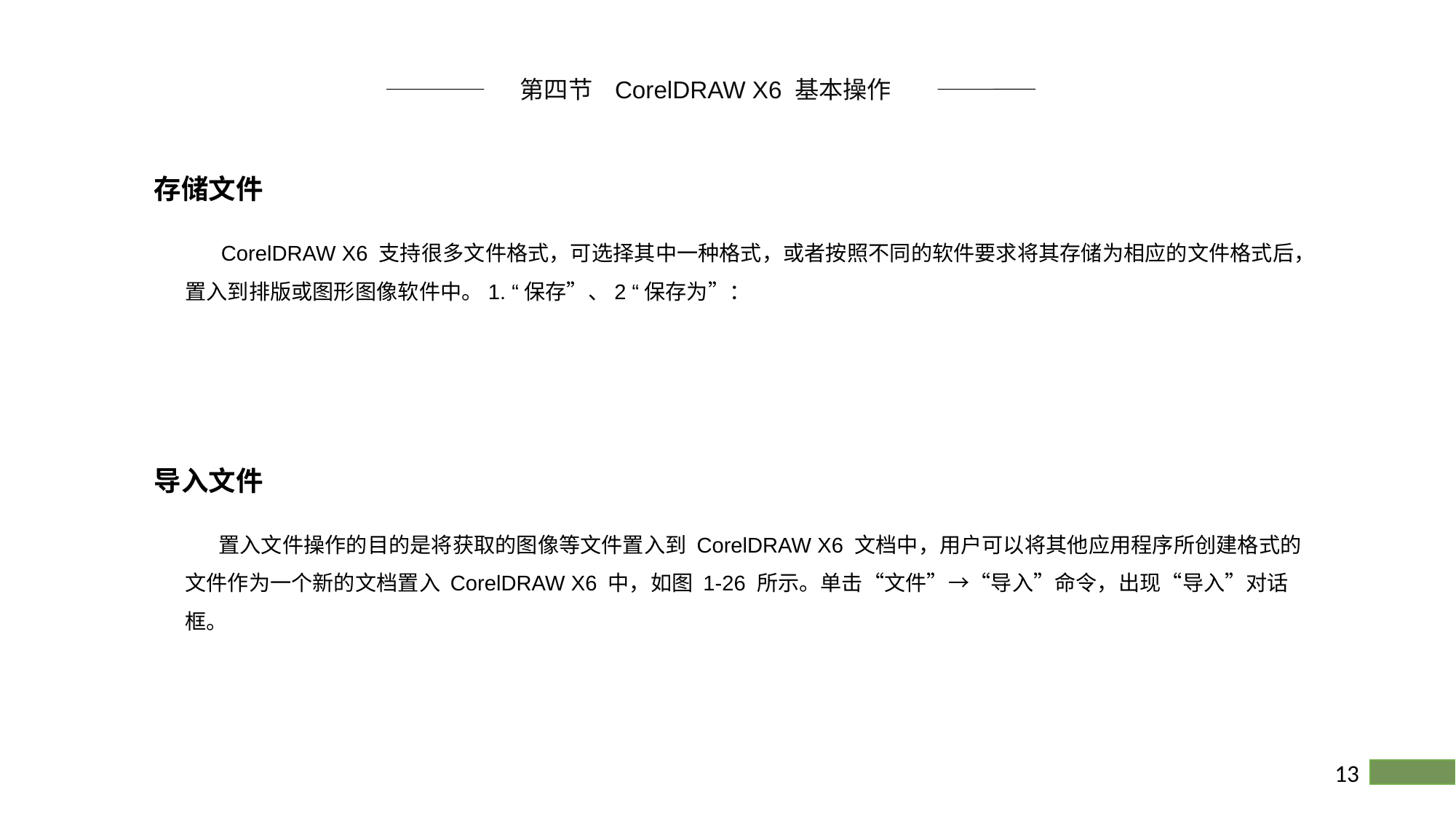

第四节   CorelDRAW X6 基本操作
存储文件
      CorelDRAW X6 支持很多文件格式，可选择其中一种格式，或者按照不同的软件要求将其存储为相应的文件格式后，置入到排版或图形图像软件中。1. “保存”、2 “保存为”：
导入文件
      置入文件操作的目的是将获取的图像等文件置入到 CorelDRAW X6 文档中，用户可以将其他应用程序所创建格式的文件作为一个新的文档置入 CorelDRAW X6 中，如图 1-26 所示。单击“文件”→“导入”命令，出现“导入”对话框。
13